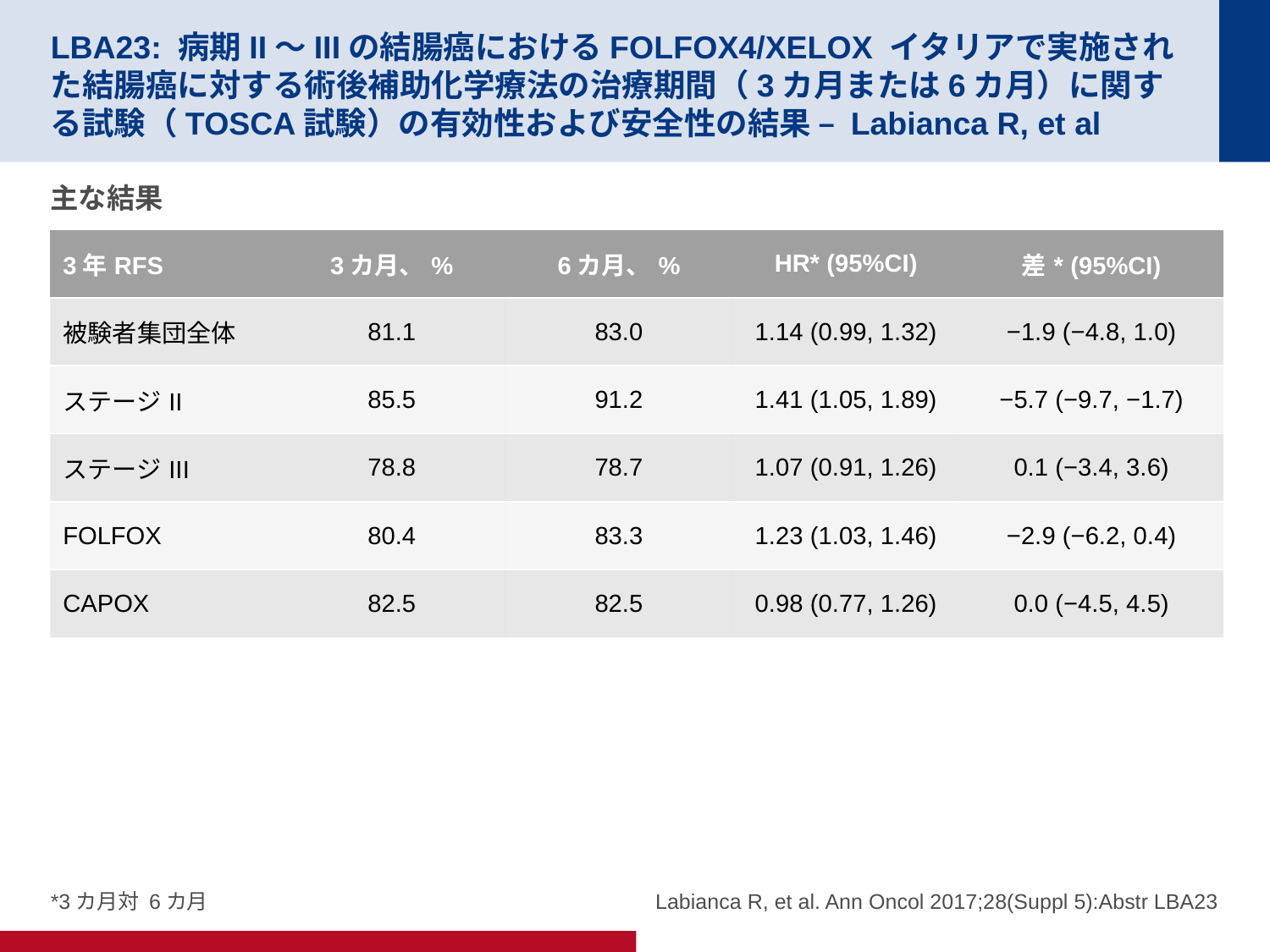

# LBA23: 病期II～IIIの結腸癌におけるFOLFOX4/XELOX イタリアで実施された結腸癌に対する術後補助化学療法の治療期間（3カ月または6カ月）に関する試験（TOSCA試験）の有効性および安全性の結果 – Labianca R, et al
主な結果
| 3年RFS | 3カ月、% | 6カ月、% | HR\* (95%CI) | 差\* (95%CI) |
| --- | --- | --- | --- | --- |
| 被験者集団全体 | 81.1 | 83.0 | 1.14 (0.99, 1.32) | −1.9 (−4.8, 1.0) |
| ステージII | 85.5 | 91.2 | 1.41 (1.05, 1.89) | −5.7 (−9.7, −1.7) |
| ステージIII | 78.8 | 78.7 | 1.07 (0.91, 1.26) | 0.1 (−3.4, 3.6) |
| FOLFOX | 80.4 | 83.3 | 1.23 (1.03, 1.46) | −2.9 (−6.2, 0.4) |
| CAPOX | 82.5 | 82.5 | 0.98 (0.77, 1.26) | 0.0 (−4.5, 4.5) |
*3カ月対 6カ月
Labianca R, et al. Ann Oncol 2017;28(Suppl 5):Abstr LBA23